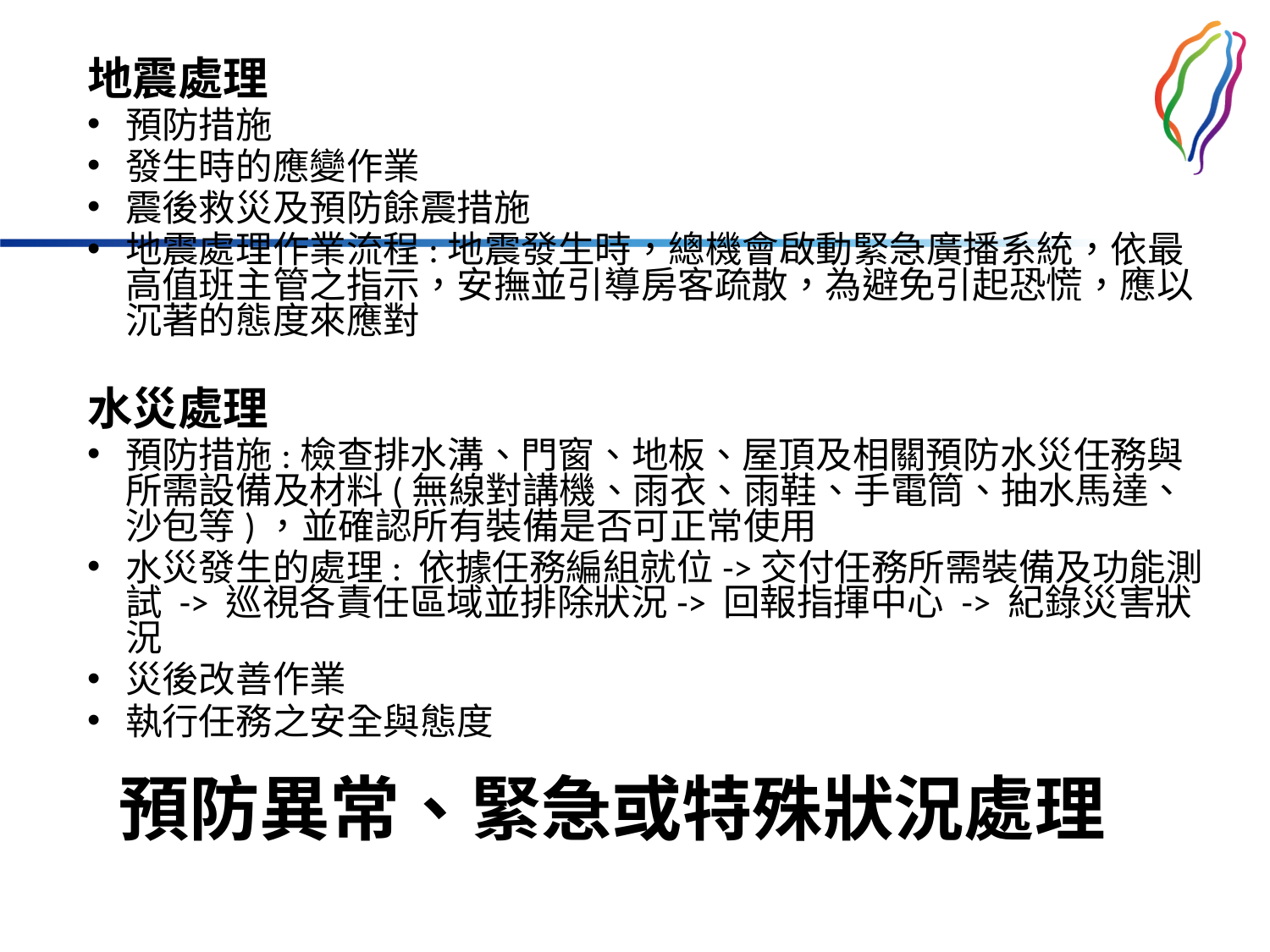

地震處理
預防措施
發生時的應變作業
震後救災及預防餘震措施
地震處理作業流程:地震發生時，總機會啟動緊急廣播系統，依最高值班主管之指示，安撫並引導房客疏散，為避免引起恐慌，應以沉著的態度來應對

水災處理
預防措施:檢查排水溝、門窗、地板、屋頂及相關預防水災任務與所需設備及材料(無線對講機、雨衣、雨鞋、手電筒、抽水馬達、沙包等)，並確認所有裝備是否可正常使用
水災發生的處理: 依據任務編組就位->交付任務所需裝備及功能測試 -> 巡視各責任區域並排除狀況-> 回報指揮中心 -> 紀錄災害狀況
災後改善作業
執行任務之安全與態度
# 預防異常、緊急或特殊狀況處理